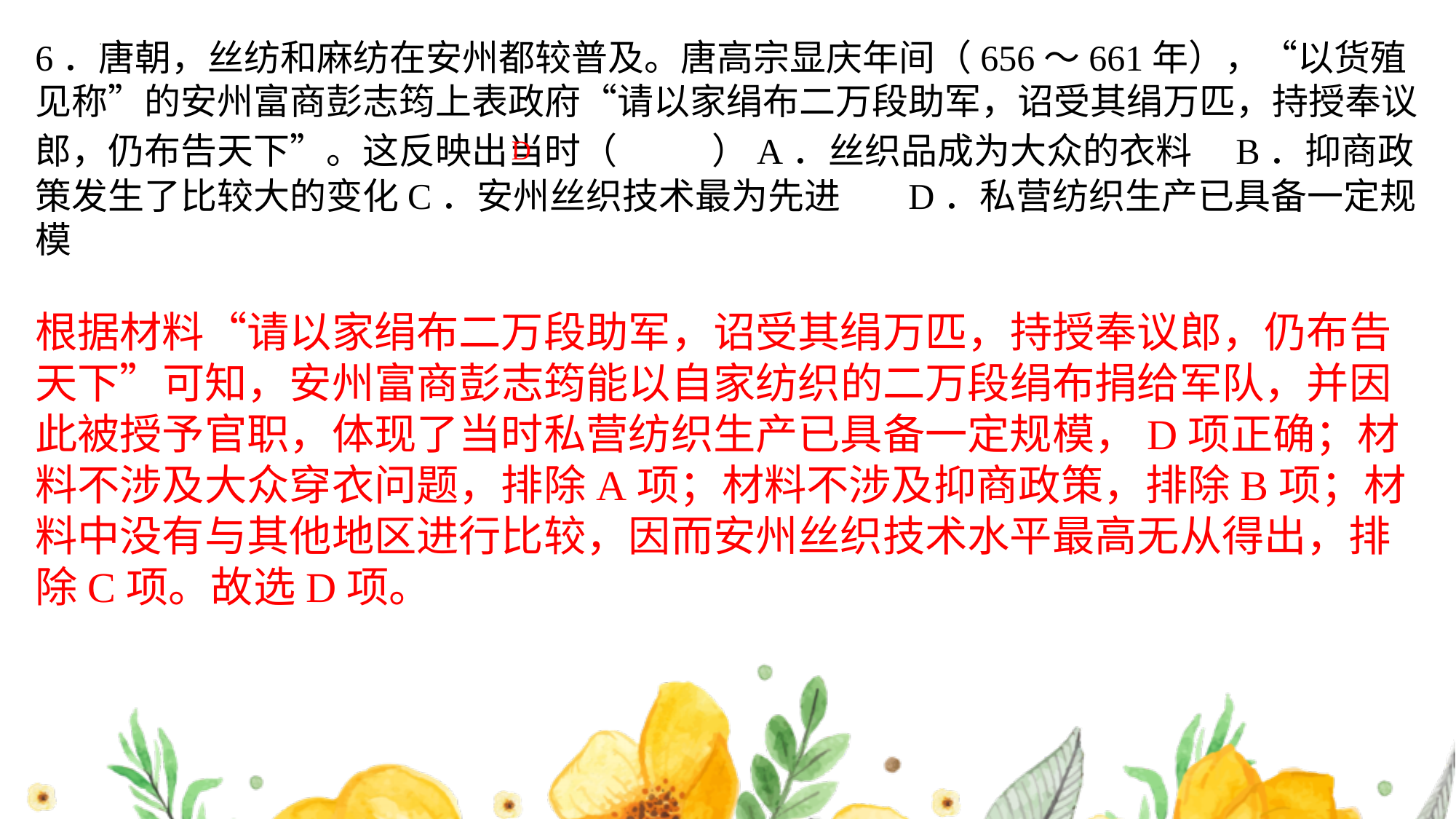

6．唐朝，丝纺和麻纺在安州都较普及。唐高宗显庆年间（656～661年），“以货殖见称”的安州富商彭志筠上表政府“请以家绢布二万段助军，诏受其绢万匹，持授奉议郎，仍布告天下”。这反映出当时（          ）A．丝织品成为大众的衣料	B．抑商政策发生了比较大的变化C．安州丝织技术最为先进	D．私营纺织生产已具备一定规模

D
根据材料“请以家绢布二万段助军，诏受其绢万匹，持授奉议郎，仍布告天下”可知，安州富商彭志筠能以自家纺织的二万段绢布捐给军队，并因此被授予官职，体现了当时私营纺织生产已具备一定规模，D项正确；材料不涉及大众穿衣问题，排除A项；材料不涉及抑商政策，排除B项；材料中没有与其他地区进行比较，因而安州丝织技术水平最高无从得出，排除C项。故选D项。